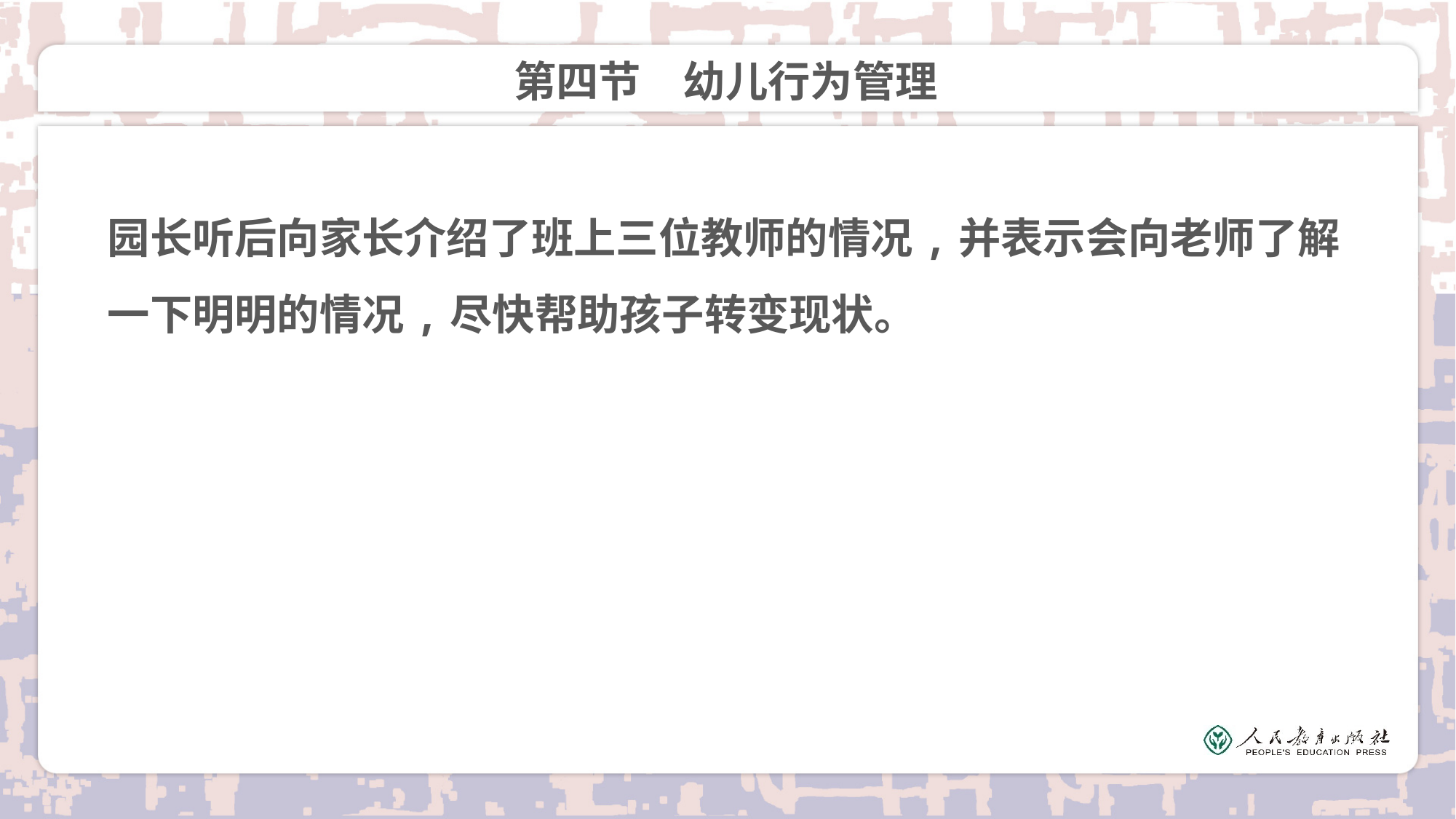

# 第四节　幼儿行为管理
园长听后向家长介绍了班上三位教师的情况,并表示会向老师了解一下明明的情况,尽快帮助孩子转变现状。